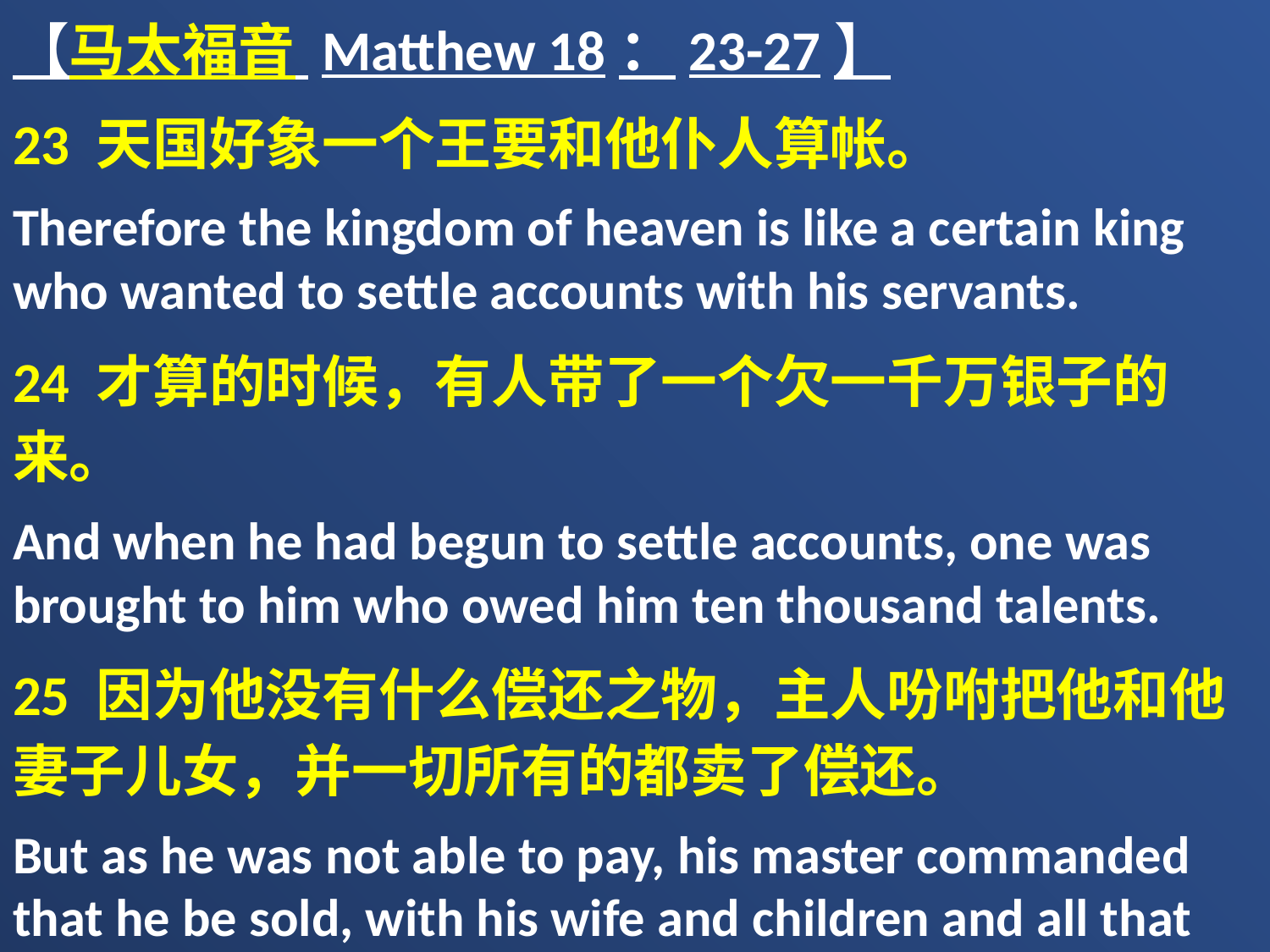

【马太福音 Matthew 18：23-27】
23 天国好象一个王要和他仆人算帐。
Therefore the kingdom of heaven is like a certain king who wanted to settle accounts with his servants.
24 才算的时候，有人带了一个欠一千万银子的来。
And when he had begun to settle accounts, one was brought to him who owed him ten thousand talents.
25 因为他没有什么偿还之物，主人吩咐把他和他妻子儿女，并一切所有的都卖了偿还。
But as he was not able to pay, his master commanded that he be sold, with his wife and children and all that he had, and that payment be made.